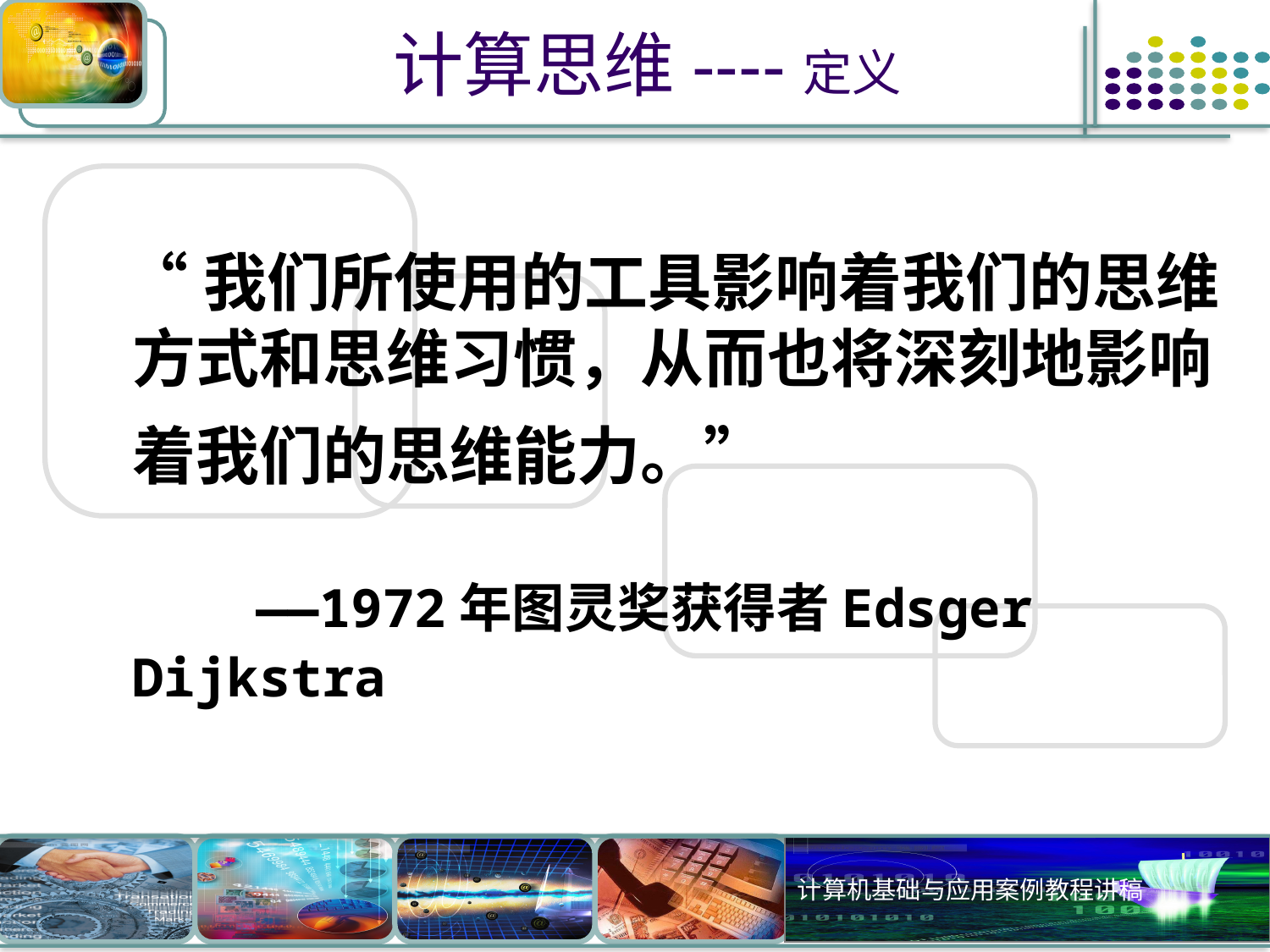

# 计算思维----定义
     “我们所使用的工具影响着我们的思维方式和思维习惯，从而也将深刻地影响着我们的思维能力。”
    ——1972年图灵奖获得者Edsger Dijkstra